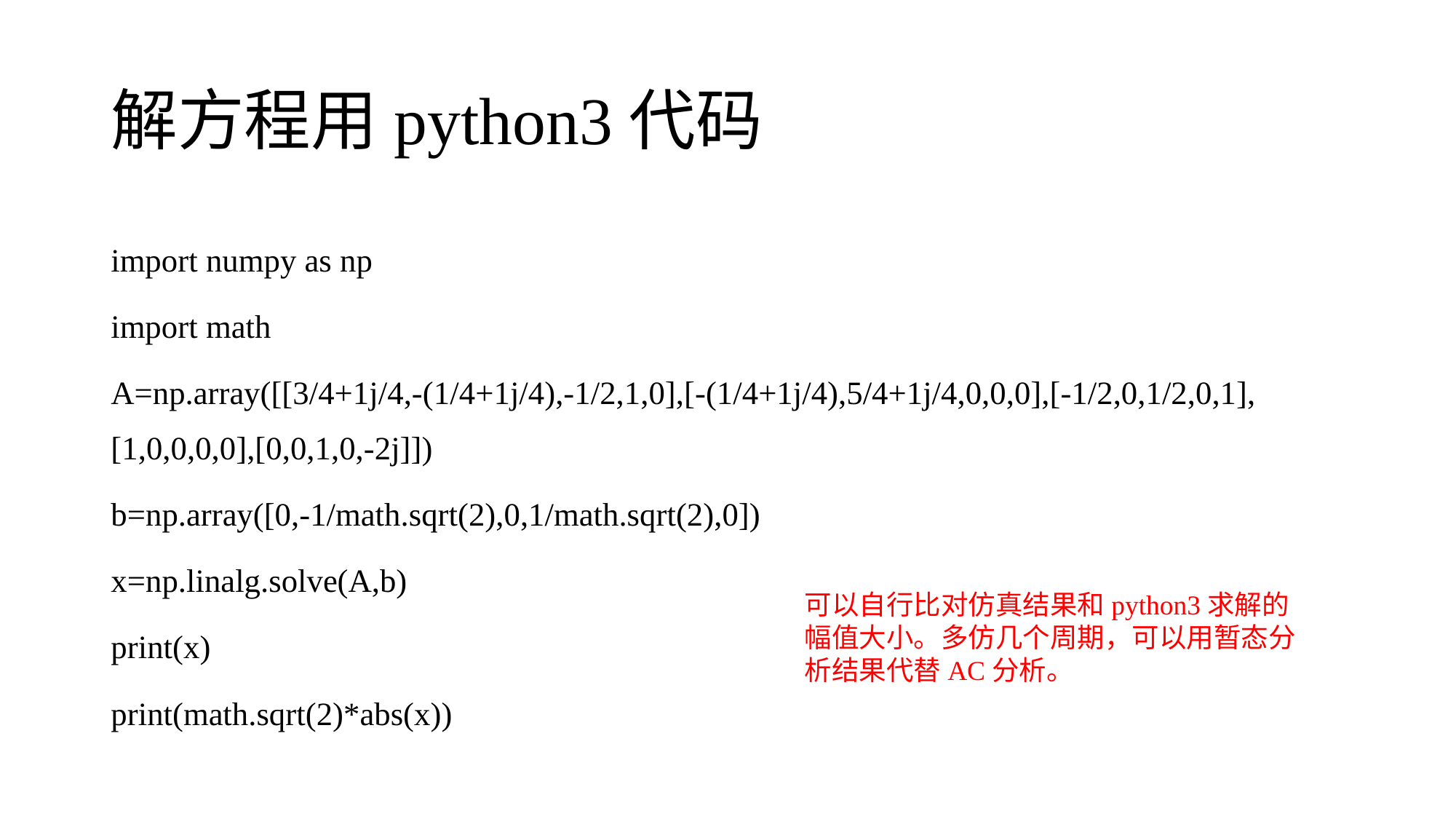

# 解方程用python3代码
import numpy as np
import math
A=np.array([[3/4+1j/4,-(1/4+1j/4),-1/2,1,0],[-(1/4+1j/4),5/4+1j/4,0,0,0],[-1/2,0,1/2,0,1],[1,0,0,0,0],[0,0,1,0,-2j]])
b=np.array([0,-1/math.sqrt(2),0,1/math.sqrt(2),0])
x=np.linalg.solve(A,b)
print(x)
print(math.sqrt(2)*abs(x))
可以自行比对仿真结果和python3求解的幅值大小。多仿几个周期，可以用暂态分析结果代替AC分析。